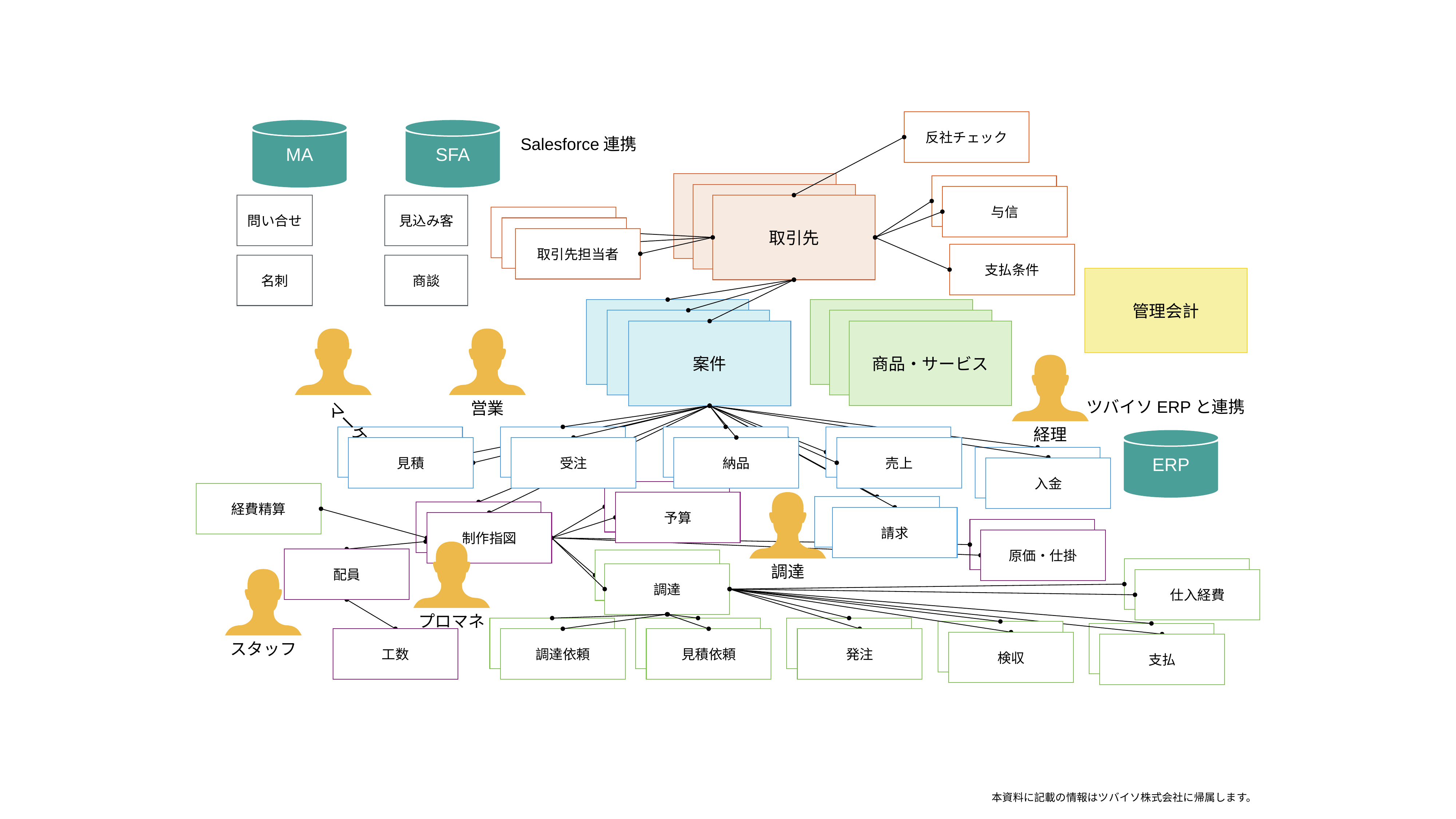

反社チェック
MA
SFA
Salesforce連携
取引先
与信
取引先
与信
問い合せ
見込み客
取引先
取引先担当者
取引先責任者
取引先担当者
支払条件
名刺
商談
管理会計
取引先
案件
案件
取引先
商品・サービス
案件

マーケティング

営業

経理
ツバイソERPと連携
見積
受注
納品
売上
ERP
見積
受注
納品
売上
入金
入金
予算
経費精算

調達
予算
請求
見積
請求
制作指図
調達
原価・仕掛

プロマネ
配員
調達
調達
調達

スタッフ
仕入経費
調達
調達
調達
調達
調達
工数
調達依頼
見積依頼
発注
検収
支払